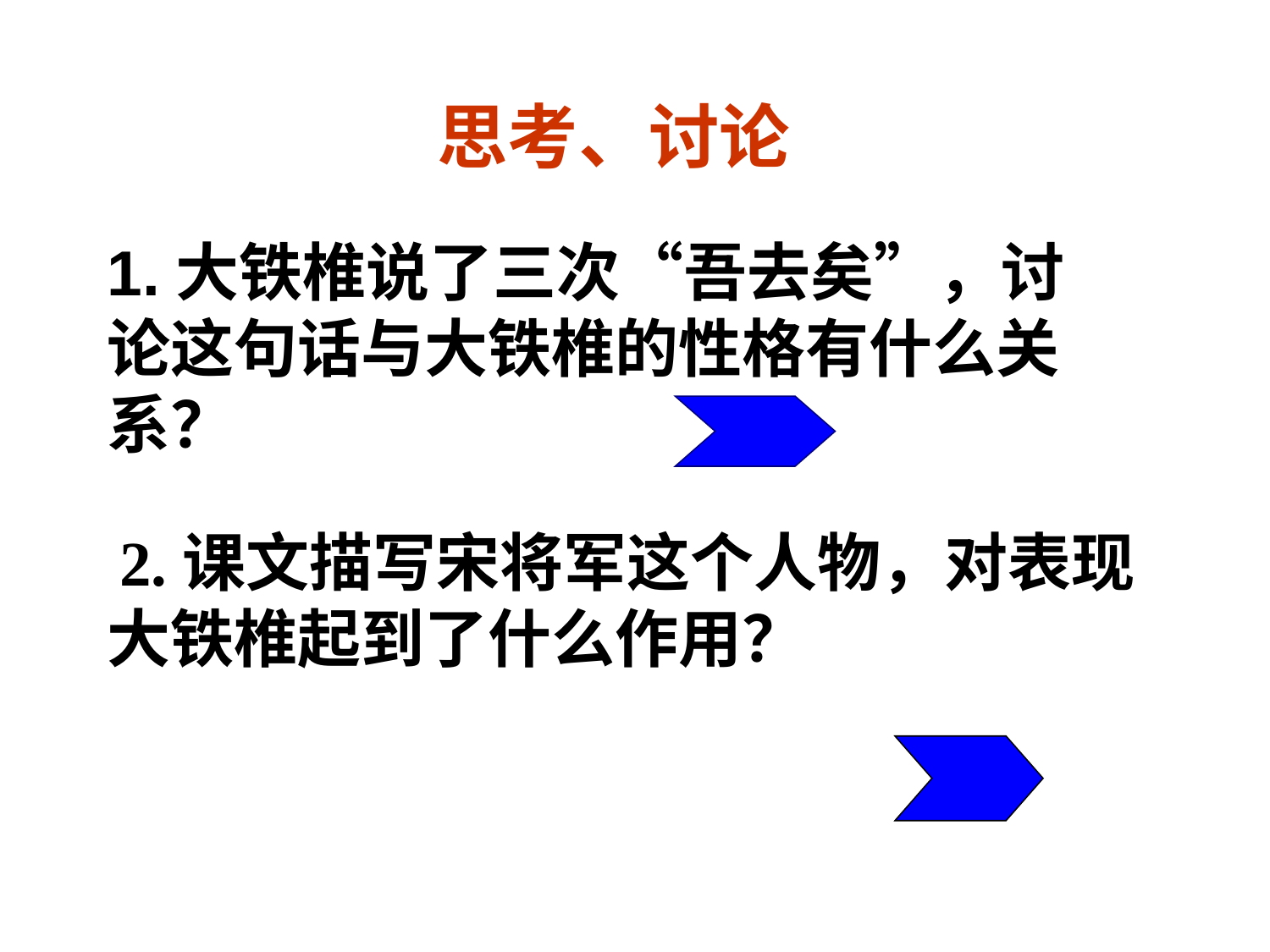

思考、讨论
1.大铁椎说了三次“吾去矣”，讨论这句话与大铁椎的性格有什么关系？

 2.课文描写宋将军这个人物，对表现大铁椎起到了什么作用？